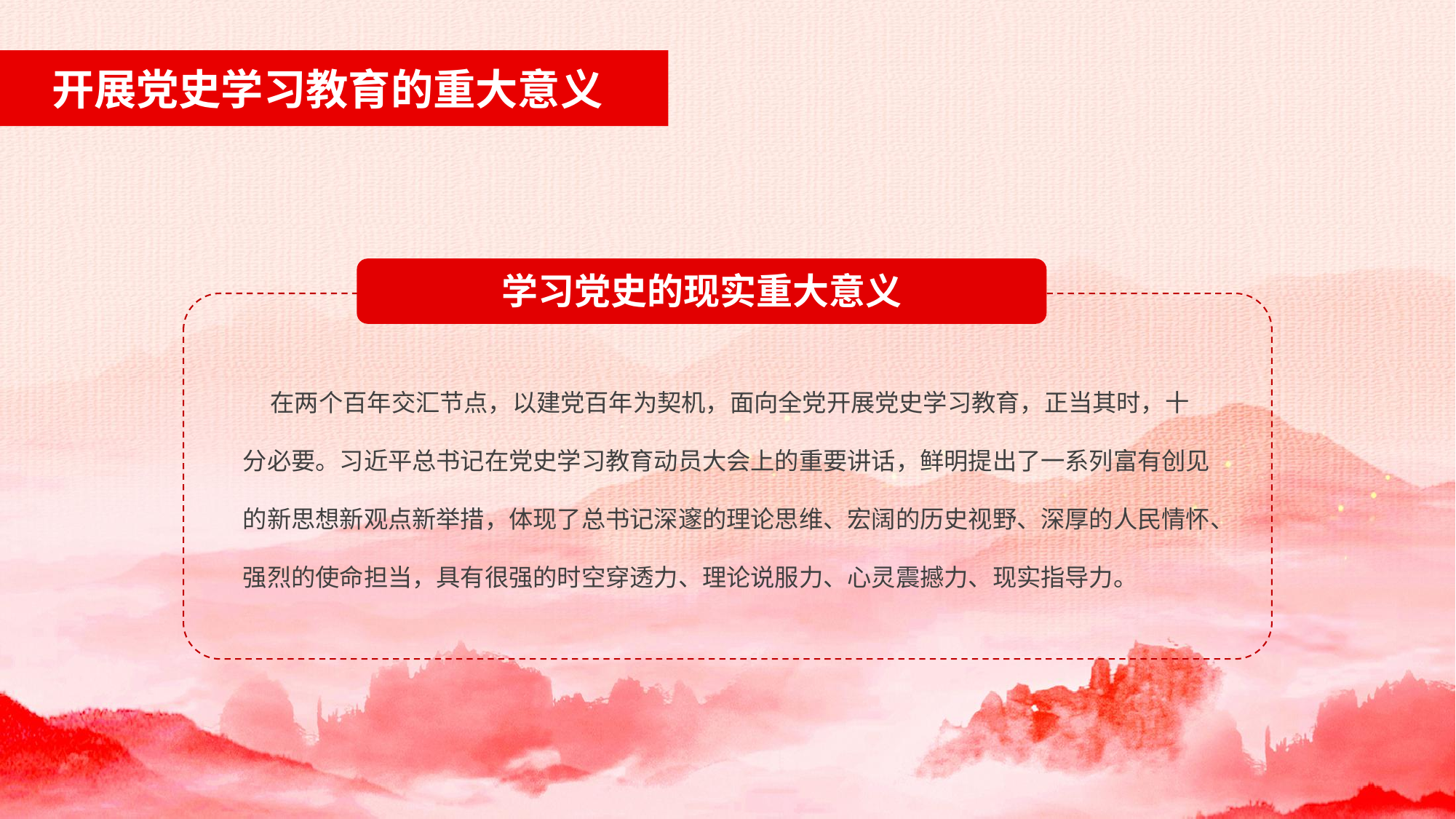

开展党史学习教育的重大意义

学习党史的现实重大意义

    在两个百年交汇节点，以建党百年为契机，面向全党开展党史学习教育，正当其时，十分必要。习近平总书记在党史学习教育动员大会上的重要讲话，鲜明提出了一系列富有创见的新思想新观点新举措，体现了总书记深邃的理论思维、宏阔的历史视野、深厚的人民情怀、强烈的使命担当，具有很强的时空穿透力、理论说服力、心灵震撼力、现实指导力。